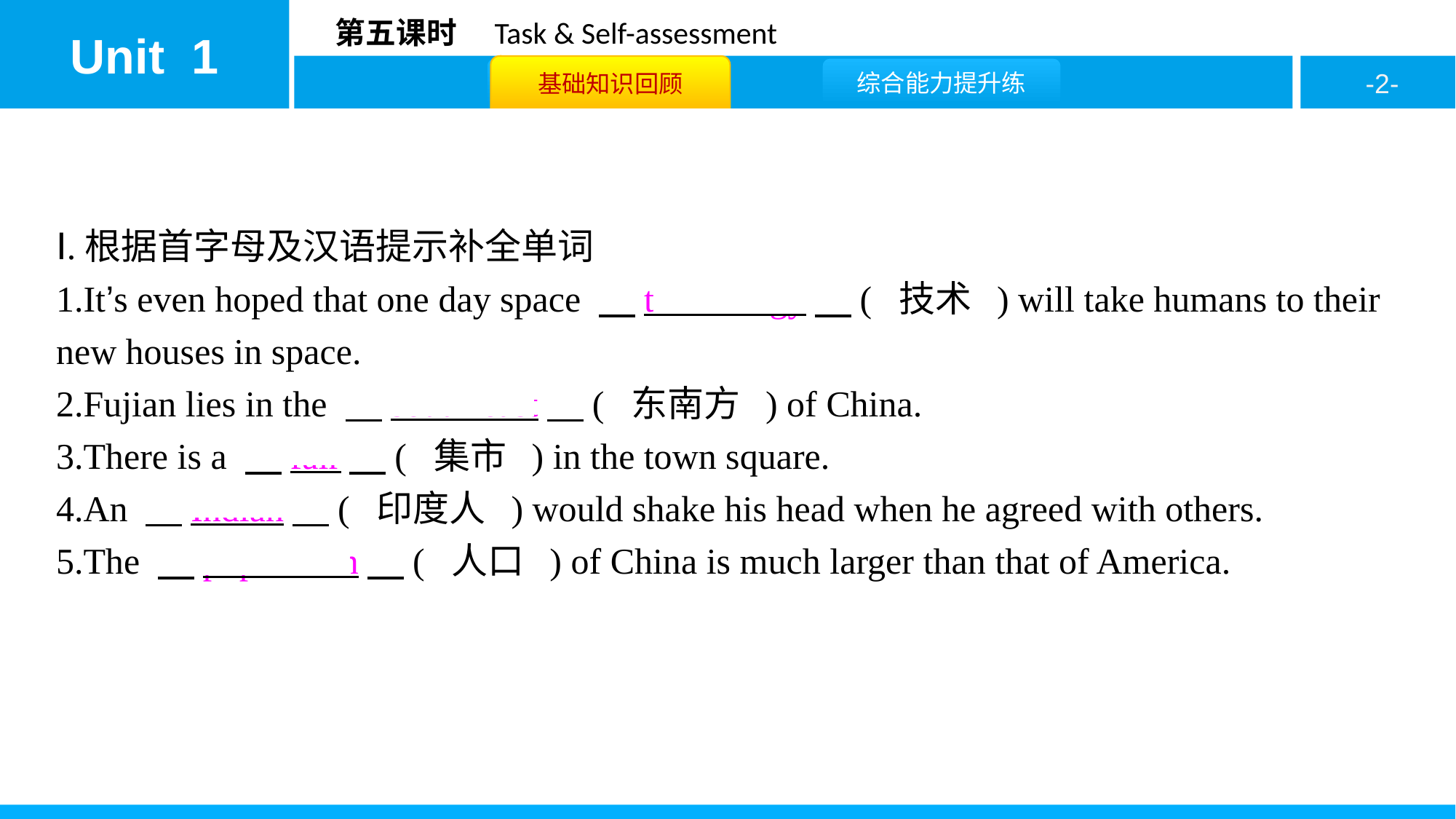

Ⅰ.根据首字母及汉语提示补全单词
1.It’s even hoped that one day space 　technology　(  技术  ) will take humans to their new houses in space.
2.Fujian lies in the 　south-east　(  东南方  ) of China.
3.There is a 　fair　(  集市  ) in the town square.
4.An 　Indian　(  印度人  ) would shake his head when he agreed with others.
5.The 　population　(  人口  ) of China is much larger than that of America.